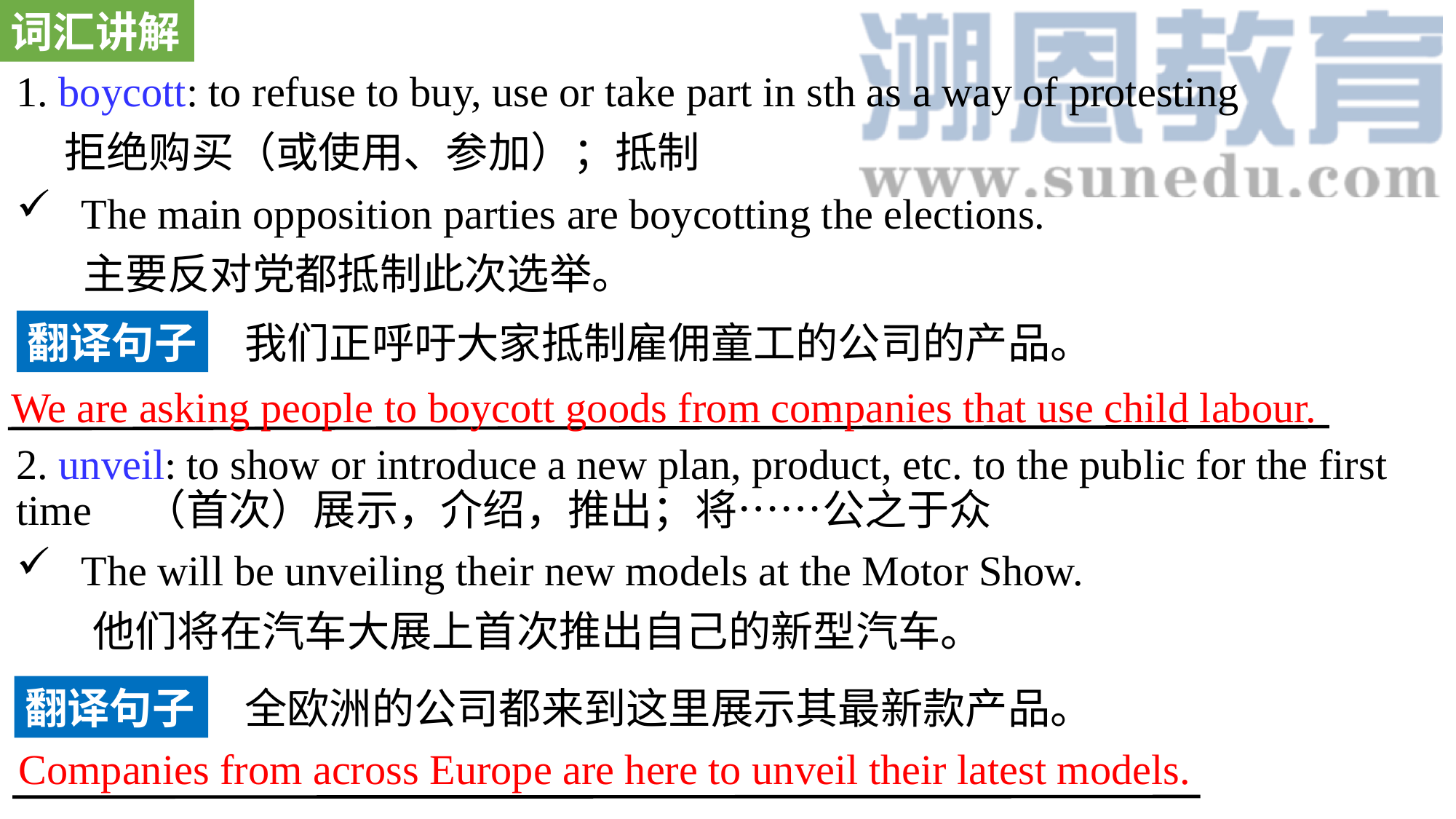

词汇讲解
1. boycott: to refuse to buy, use or take part in sth as a way of protesting
    拒绝购买（或使用、参加）；抵制
 The main opposition parties are boycotting the elections.
      主要反对党都抵制此次选举。

2. unveil: to show or introduce a new plan, product, etc. to the public for the first time    （首次）展示，介绍，推出；将……公之于众
 The will be unveiling their new models at the Motor Show.
       他们将在汽车大展上首次推出自己的新型汽车。
翻译句子
我们正呼吁大家抵制雇佣童工的公司的产品。
We are asking people to boycott goods from companies that use child labour.
全欧洲的公司都来到这里展示其最新款产品。
翻译句子
Companies from across Europe are here to unveil their latest models.